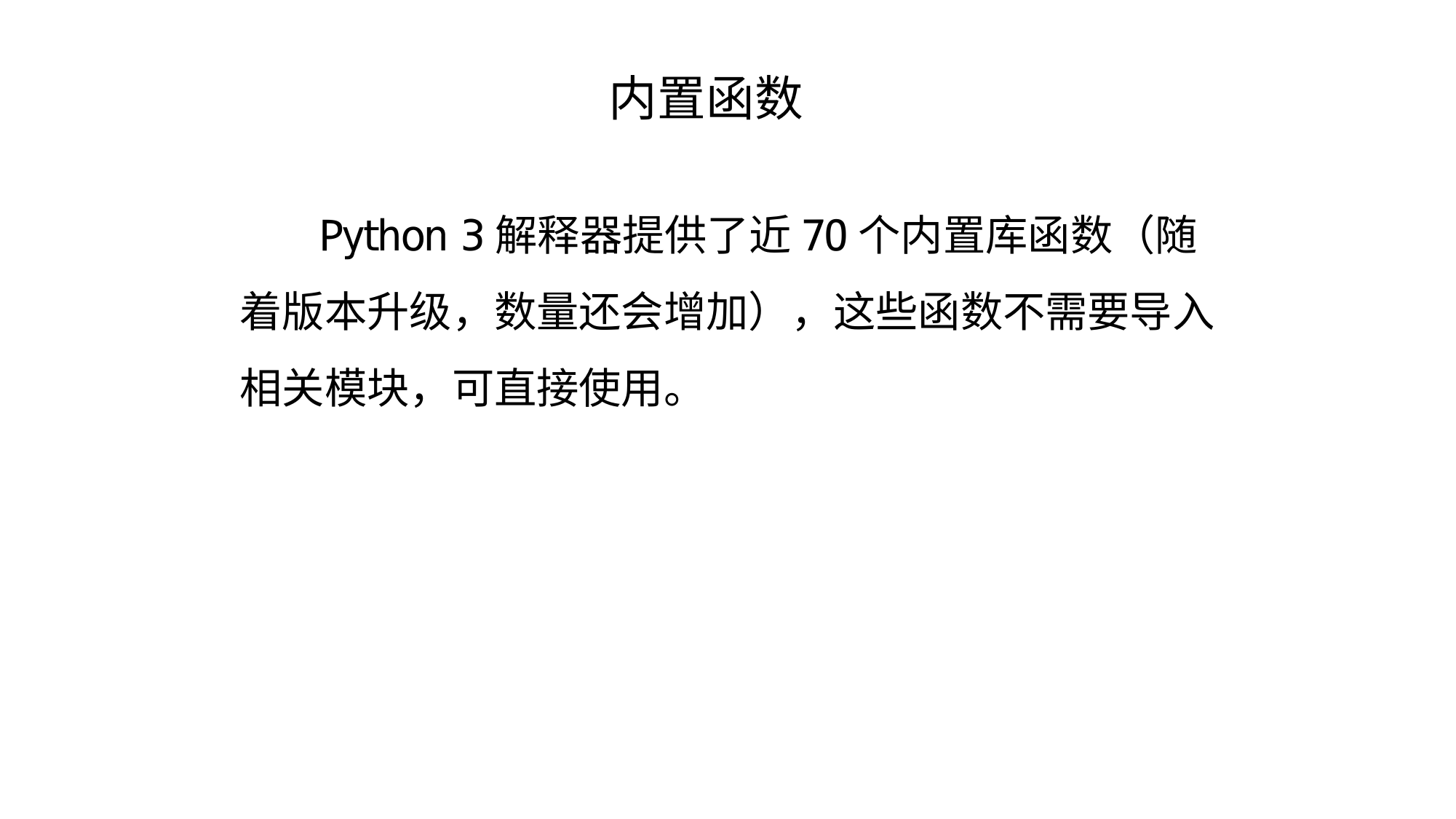

# 内置函数
      Python 3解释器提供了近70个内置库函数（随着版本升级，数量还会增加），这些函数不需要导入相关模块，可直接使用。